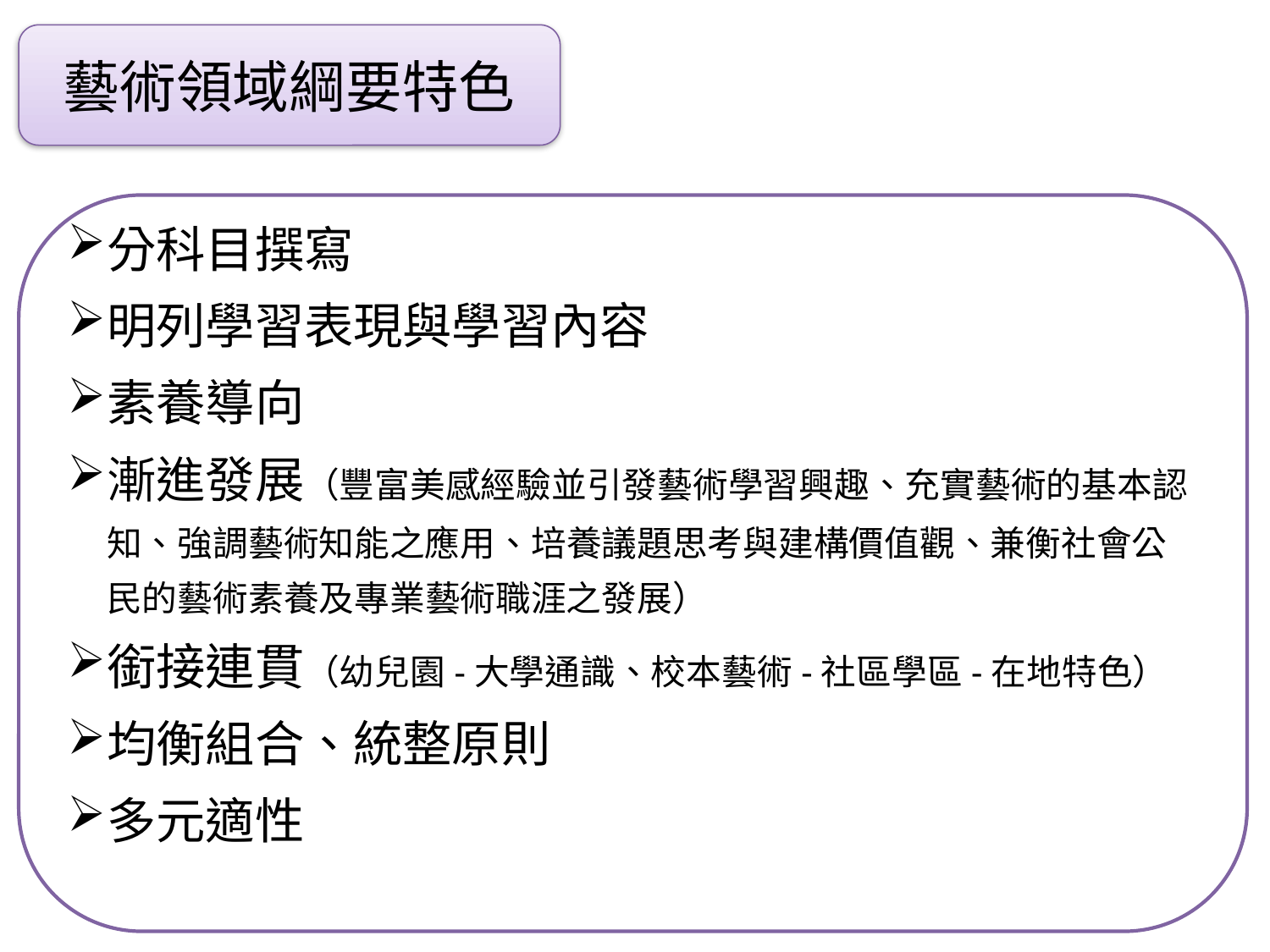

藝術領域綱要特色
分科目撰寫
明列學習表現與學習內容
素養導向
漸進發展（豐富美感經驗並引發藝術學習興趣、充實藝術的基本認知、強調藝術知能之應用、培養議題思考與建構價值觀、兼衡社會公民的藝術素養及專業藝術職涯之發展）
銜接連貫（幼兒園-大學通識、校本藝術-社區學區-在地特色）
均衡組合、統整原則
多元適性